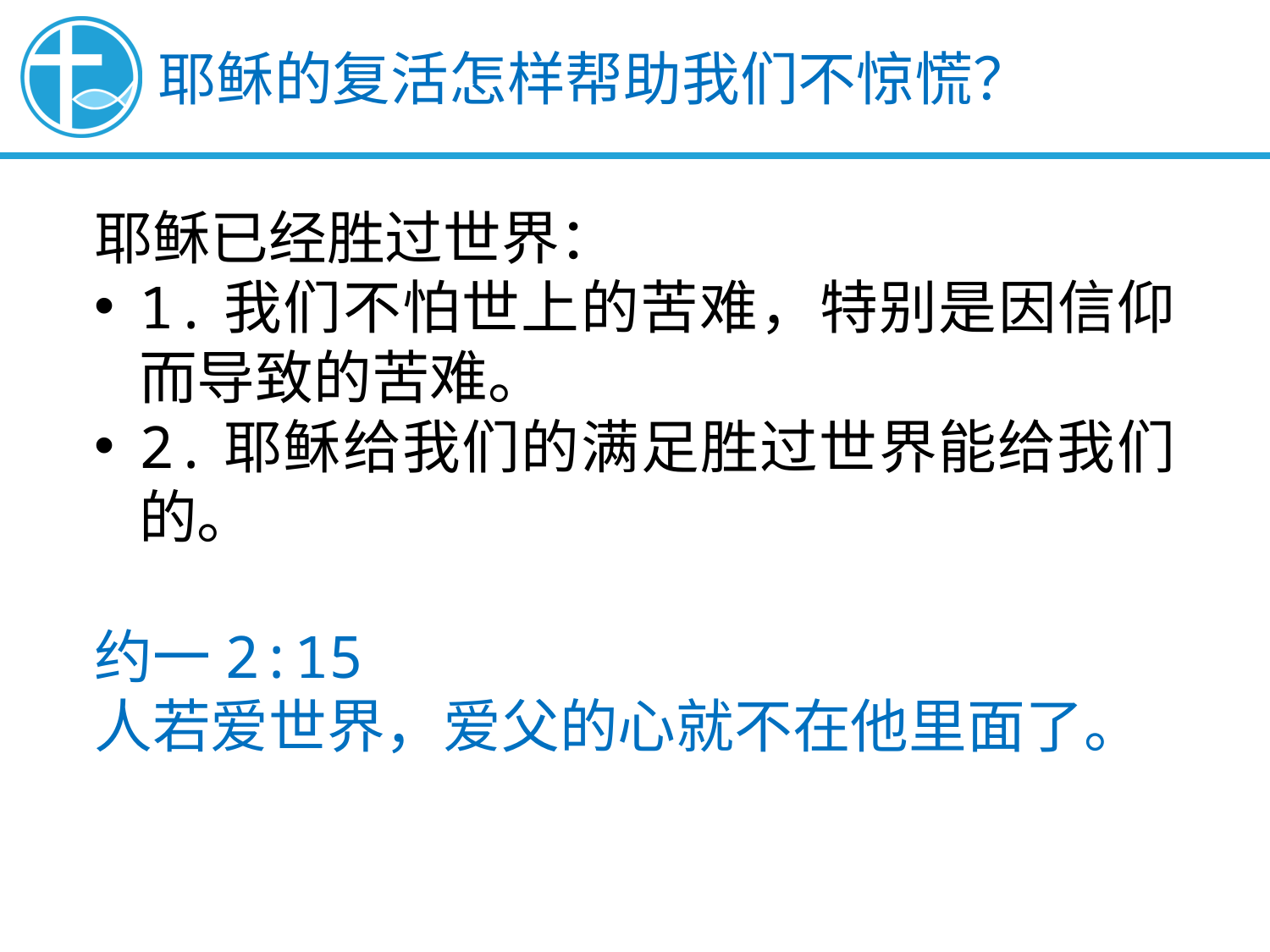

耶稣的复活怎样帮助我们不惊慌？
耶稣已经胜过世界：
1.我们不怕世上的苦难，特别是因信仰而导致的苦难。
2.耶稣给我们的满足胜过世界能给我们的。

约一2:15
人若爱世界，爱父的心就不在他里面了。